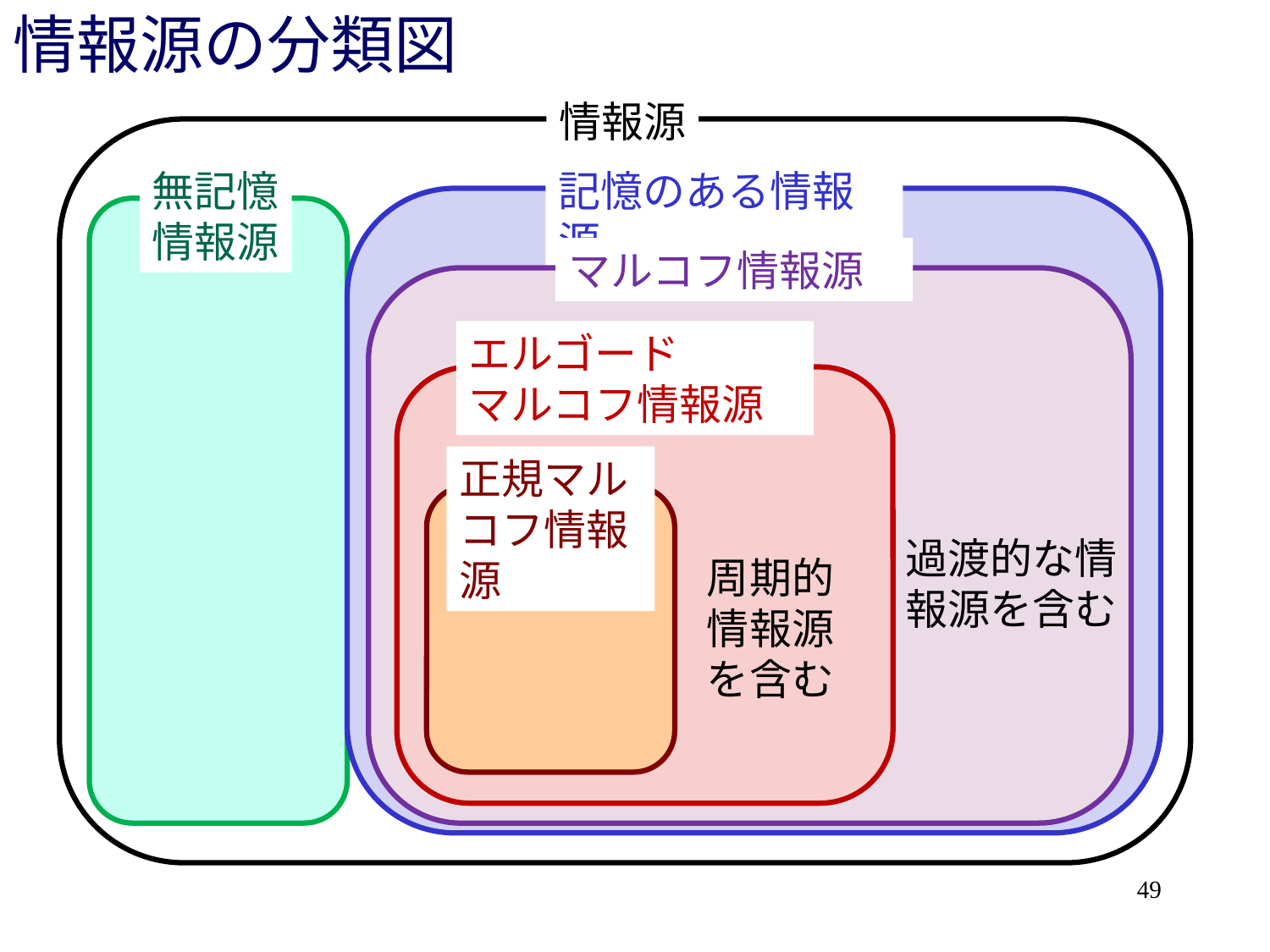

# 情報源の分類図
情報源

無記憶
情報源
記憶のある情報源

マルコフ情報源

エルゴード
マルコフ情報源

正規マルコフ情報源

過渡的な情報源を含む
周期的情報源を含む
49